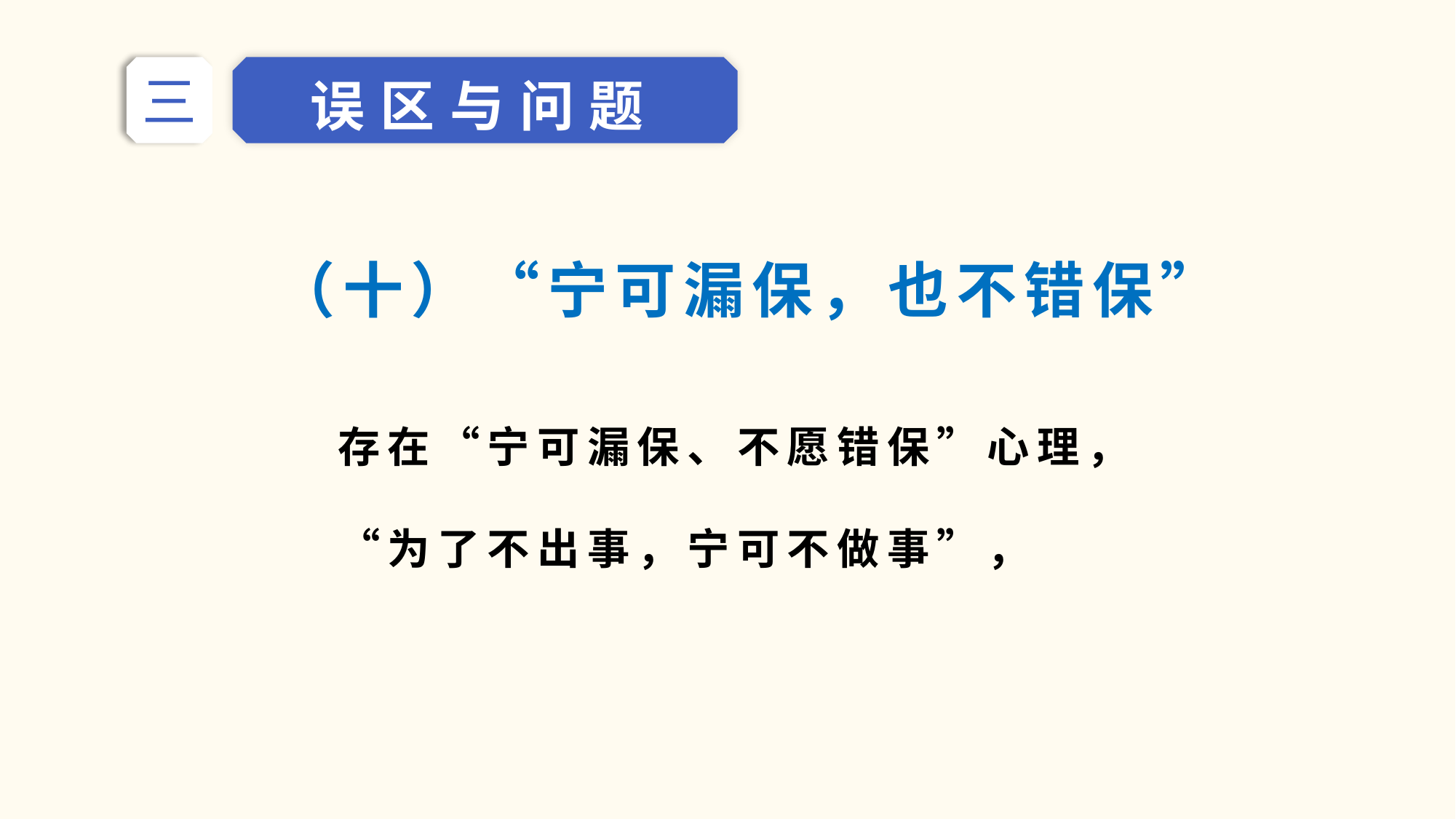

误区与问题

三
（十）“宁可漏保，也不错保”
存在“宁可漏保、不愿错保”心理，“为了不出事，宁可不做事”，